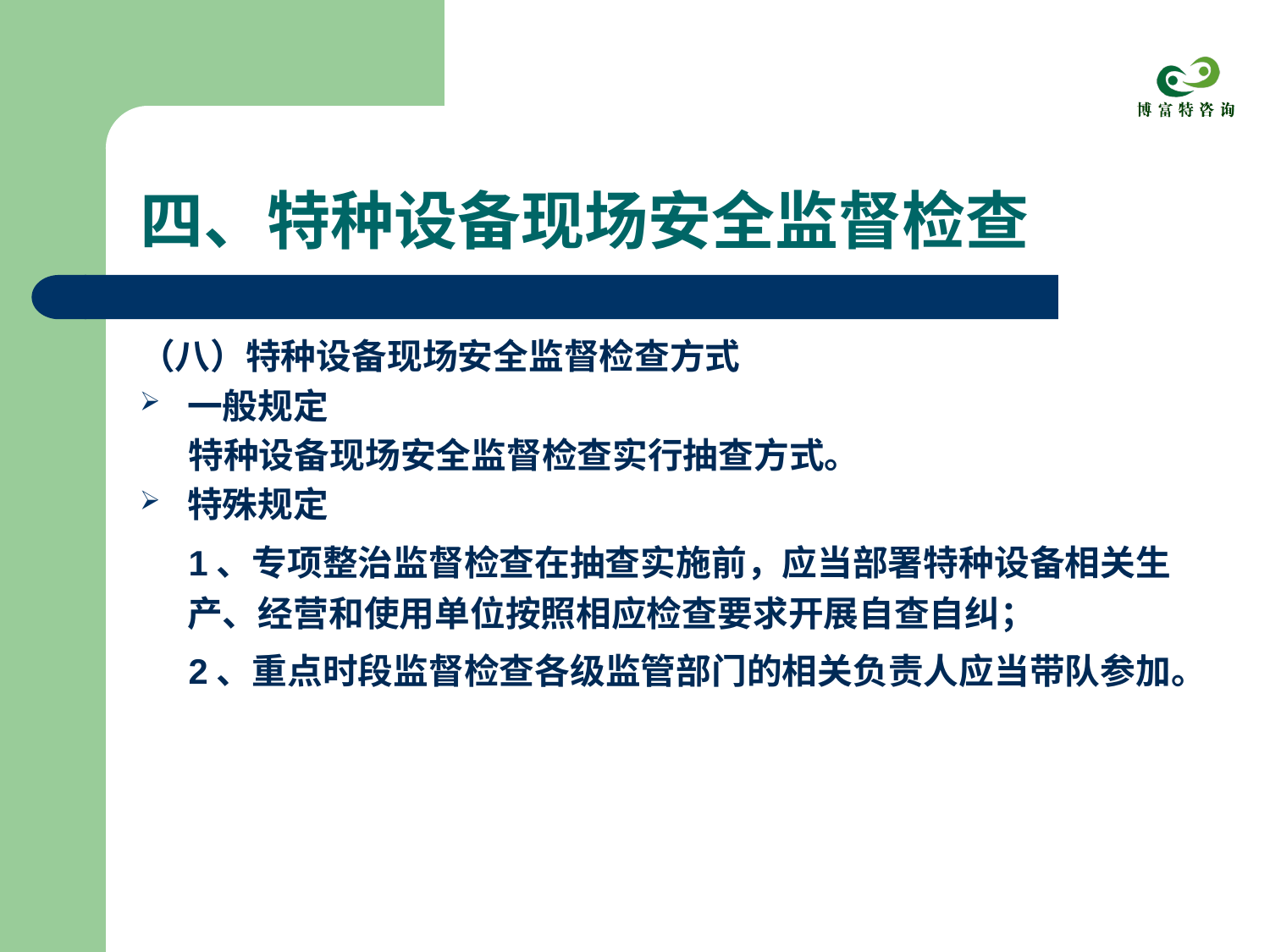

# 四、特种设备现场安全监督检查
（八）特种设备现场安全监督检查方式
一般规定
     特种设备现场安全监督检查实行抽查方式。
特殊规定
     1、专项整治监督检查在抽查实施前，应当部署特种设备相关生产、经营和使用单位按照相应检查要求开展自查自纠；
     2、重点时段监督检查各级监管部门的相关负责人应当带队参加。